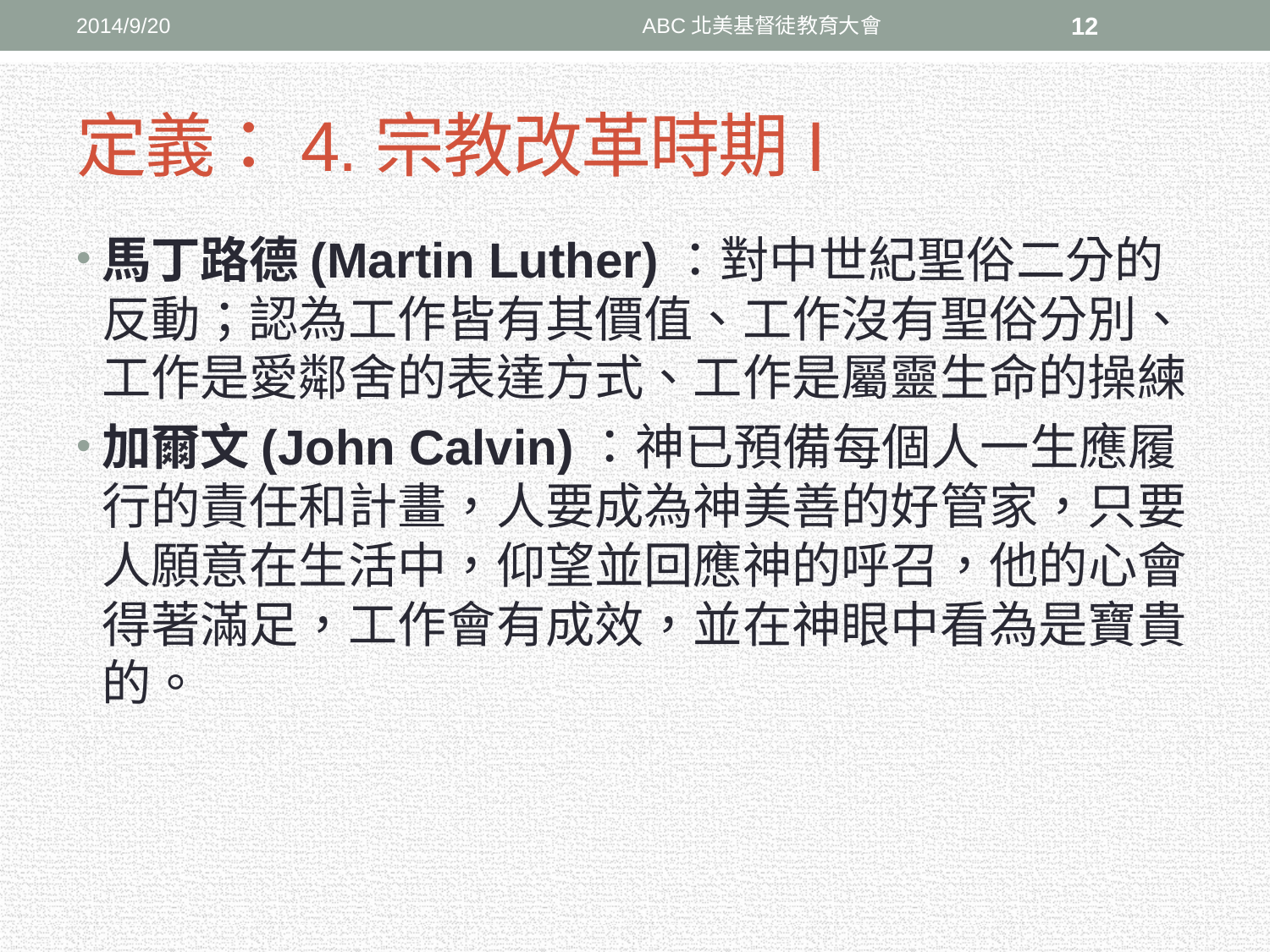

2014/9/20
ABC北美基督徒教育大會
12
# 定義：4.宗教改革時期I
馬丁路德(Martin Luther)：對中世紀聖俗二分的反動；認為工作皆有其價值、工作沒有聖俗分別、工作是愛鄰舍的表達方式、工作是屬靈生命的操練
加爾文(John Calvin)：神已預備每個人一生應履行的責任和計畫，人要成為神美善的好管家，只要人願意在生活中，仰望並回應神的呼召，他的心會得著滿足，工作會有成效，並在神眼中看為是寶貴的。